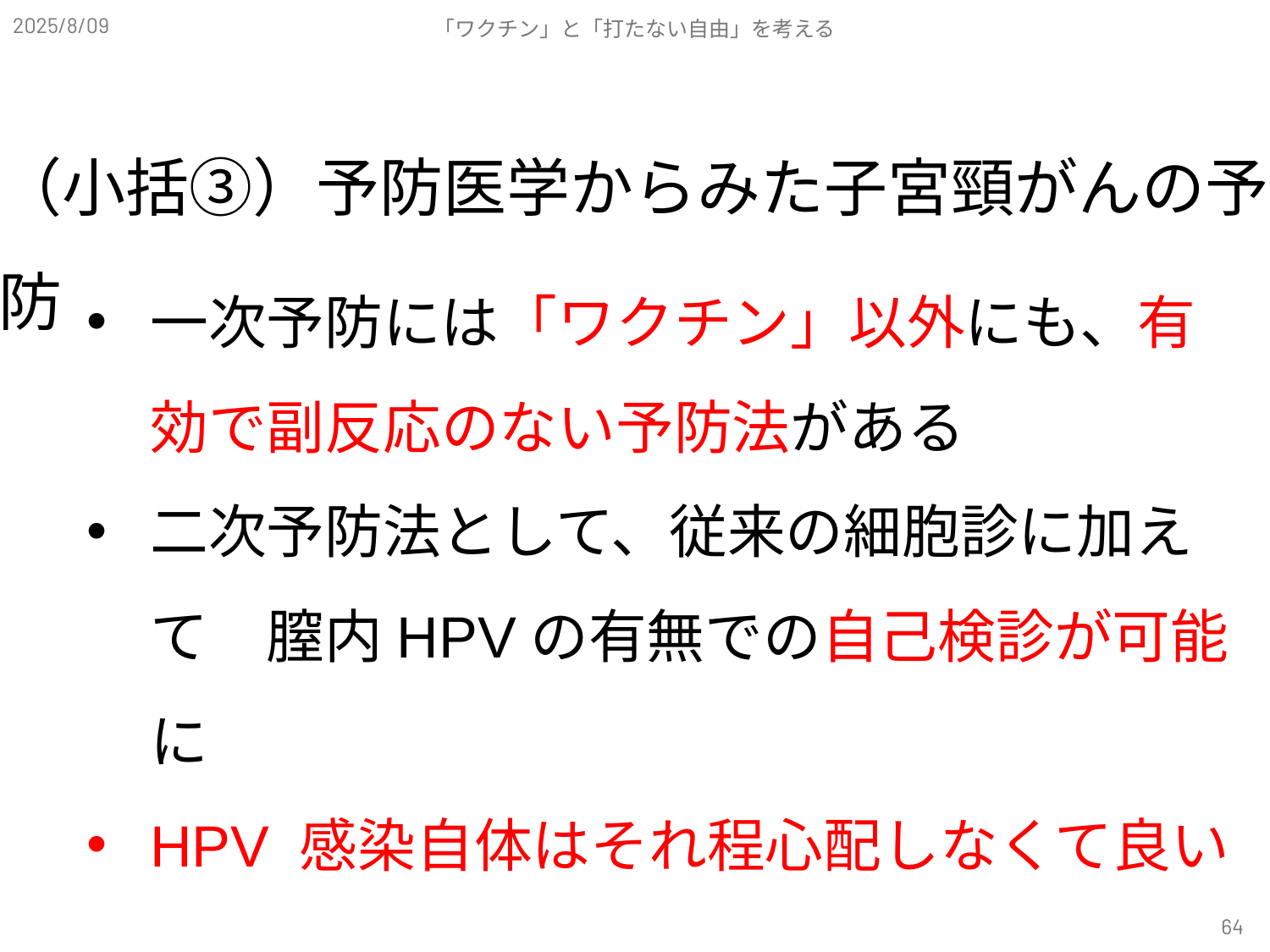

2025/8/09
「ワクチン」と「打たない自由」を考える
（小括③）予防医学からみた子宮頸がんの予防
一次予防には「ワクチン」以外にも、有効で副反応のない予防法がある
二次予防法として、従来の細胞診に加えて　膣内HPVの有無での自己検診が可能に
HPV 感染自体はそれ程心配しなくて良い
64